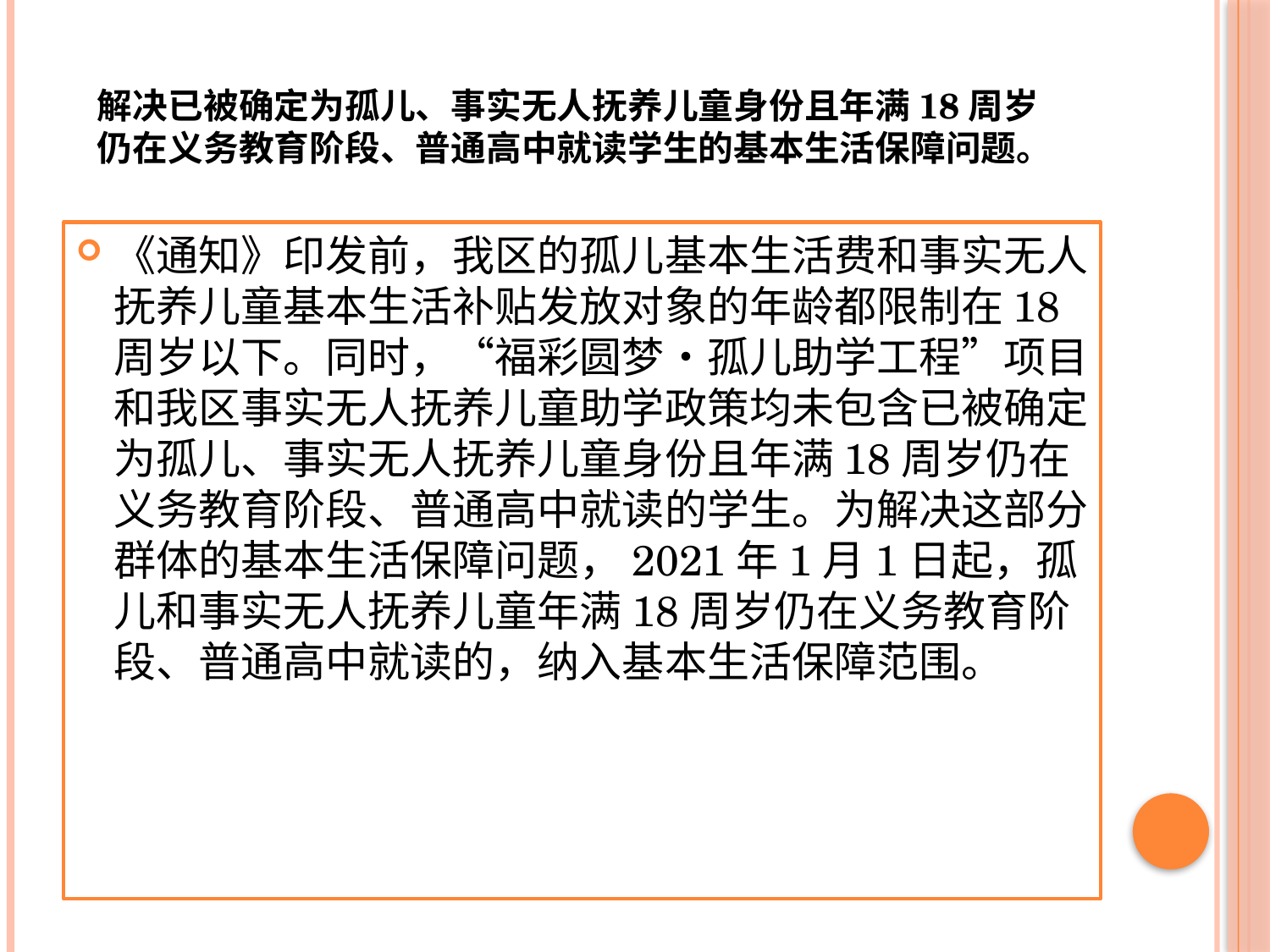

#
解决已被确定为孤儿、事实无人抚养儿童身份且年满18周岁仍在义务教育阶段、普通高中就读学生的基本生活保障问题。
《通知》印发前，我区的孤儿基本生活费和事实无人抚养儿童基本生活补贴发放对象的年龄都限制在18周岁以下。同时，“福彩圆梦•孤儿助学工程”项目和我区事实无人抚养儿童助学政策均未包含已被确定为孤儿、事实无人抚养儿童身份且年满18周岁仍在义务教育阶段、普通高中就读的学生。为解决这部分群体的基本生活保障问题，2021年1月1日起，孤儿和事实无人抚养儿童年满18周岁仍在义务教育阶段、普通高中就读的，纳入基本生活保障范围。